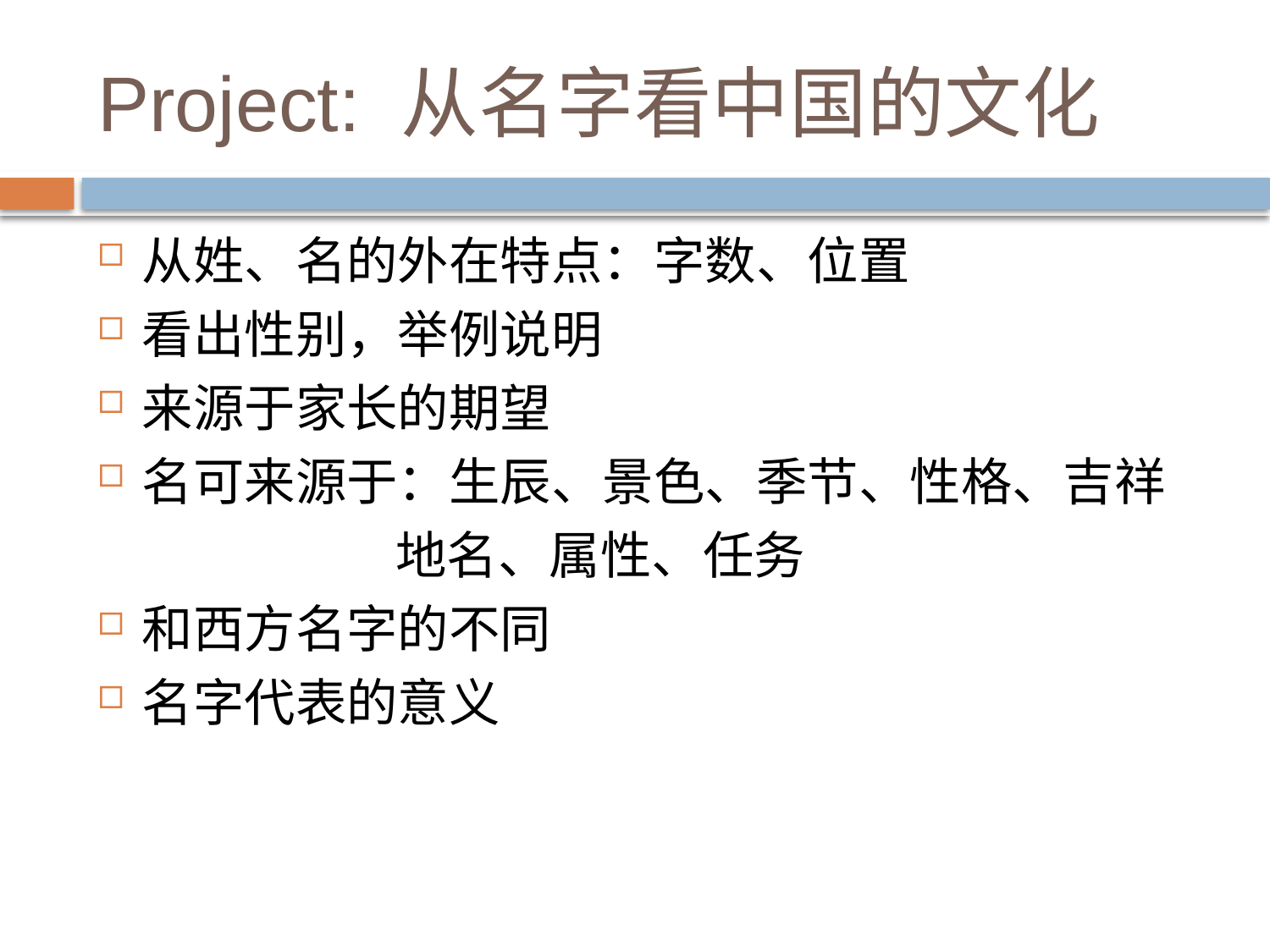

# Project: 从名字看中国的文化
从姓、名的外在特点：字数、位置
看出性别，举例说明
来源于家长的期望
名可来源于：生辰、景色、季节、性格、吉祥
                         地名、属性、任务
和西方名字的不同
名字代表的意义